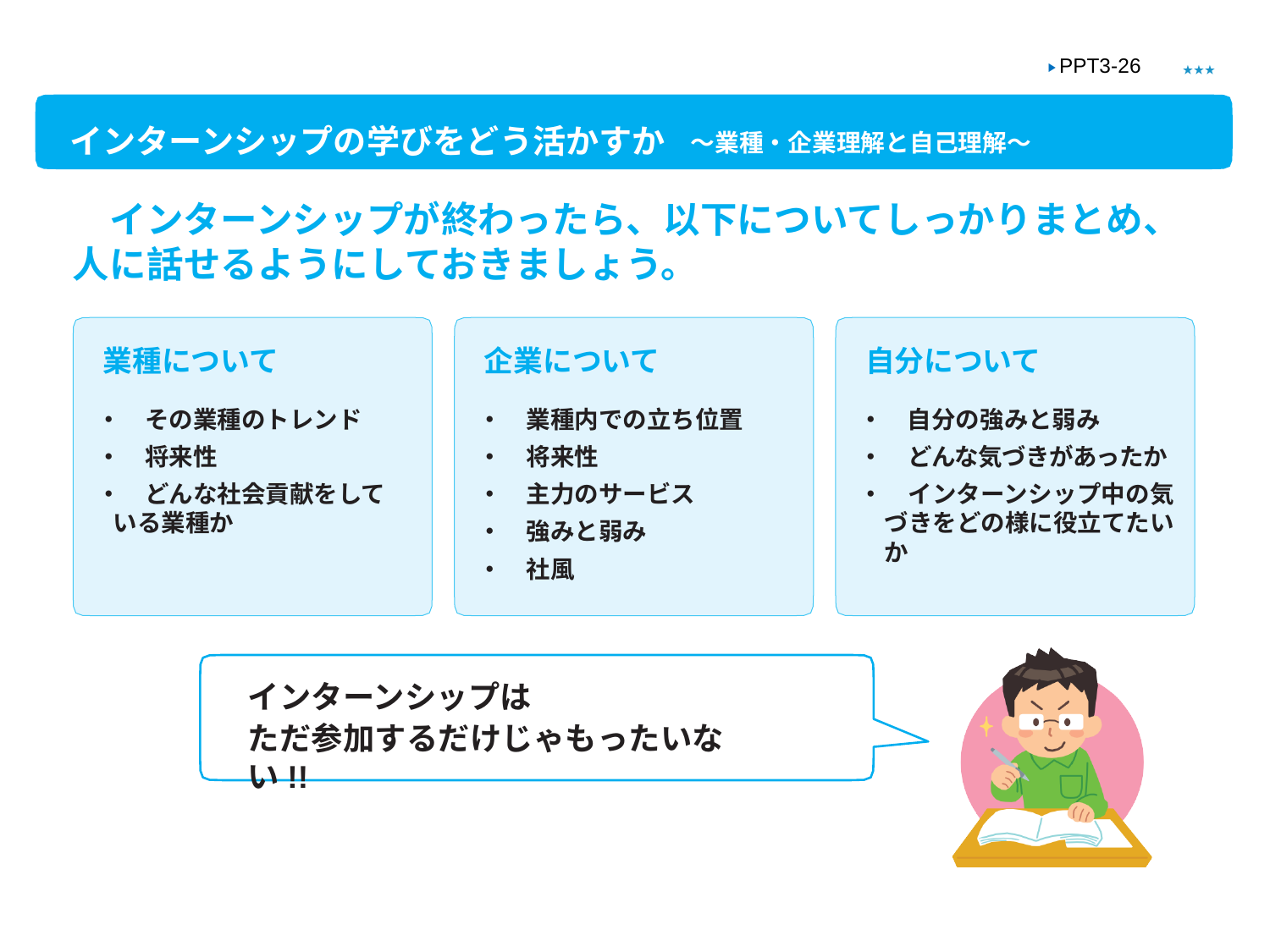

★★★
▶ PPT3-26

インターンシップの学びをどう活かすか　～業種・企業理解と自己理解～
　インターンシップが終わったら、以下についてしっかりまとめ、人に話せるようにしておきましょう。

業種について
・　その業種のトレンド
・　将来性
・　どんな社会貢献をして
   いる業種か
企業について
・　業種内での立ち位置
・　将来性
・　主力のサービス
・　強みと弱み
・　社風
自分について
・　自分の強みと弱み
・　どんな気づきがあったか
・　インターンシップ中の気づきをどの様に役立てたいか

インターンシップは
ただ参加するだけじゃもったいない!!